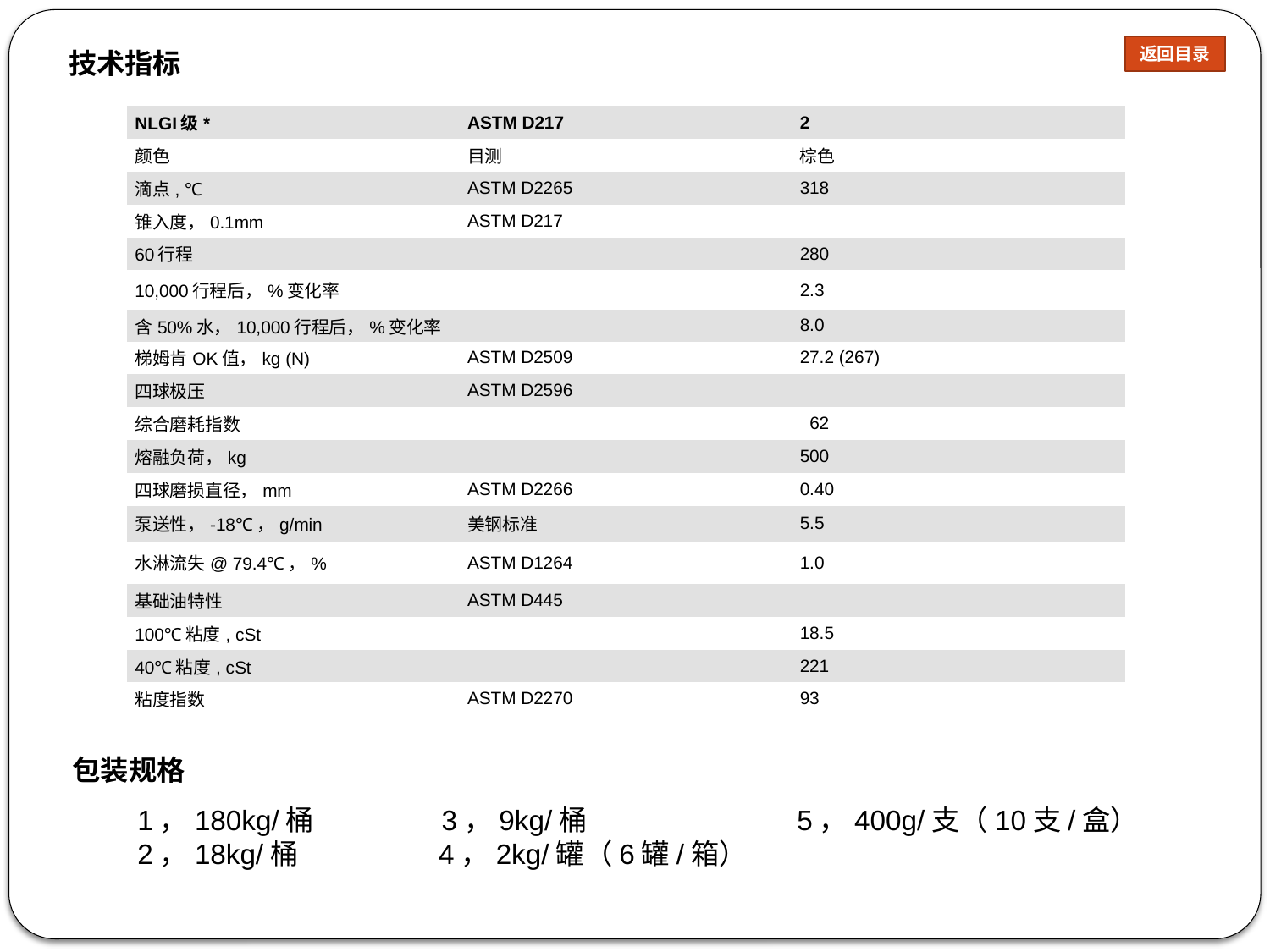

返回目录
技术指标
| NLGI级\* | ASTM D217 | 2 |
| --- | --- | --- |
| 颜色 | 目测 | 棕色 |
| 滴点, ℃ | ASTM D2265 | 318 |
| 锥入度，0.1mm | ASTM D217 |  |
| 60行程 |  | 280 |
| 10,000行程后，%变化率 |  | 2.3 |
| 含50%水，10,000行程后，%变化率 |  | 8.0 |
| 梯姆肯OK值，kg (N) | ASTM D2509 | 27.2 (267) |
| 四球极压 | ASTM D2596 |  |
| 综合磨耗指数 |  | 62 |
| 熔融负荷，kg |  | 500 |
| 四球磨损直径，mm | ASTM D2266 | 0.40 |
| 泵送性，-18℃，g/min | 美钢标准 | 5.5 |
| 水淋流失@ 79.4℃，% | ASTM D1264 | 1.0 |
| 基础油特性 | ASTM D445 |  |
| 100℃粘度, cSt |  | 18.5 |
| 40℃粘度, cSt |  | 221 |
| 粘度指数 | ASTM D2270 | 93 |

包装规格
1，180kg/桶                   3，9kg/桶                                5，400g/支（10支/盒）
2，18kg/桶                     4，2kg/罐（6罐/箱）